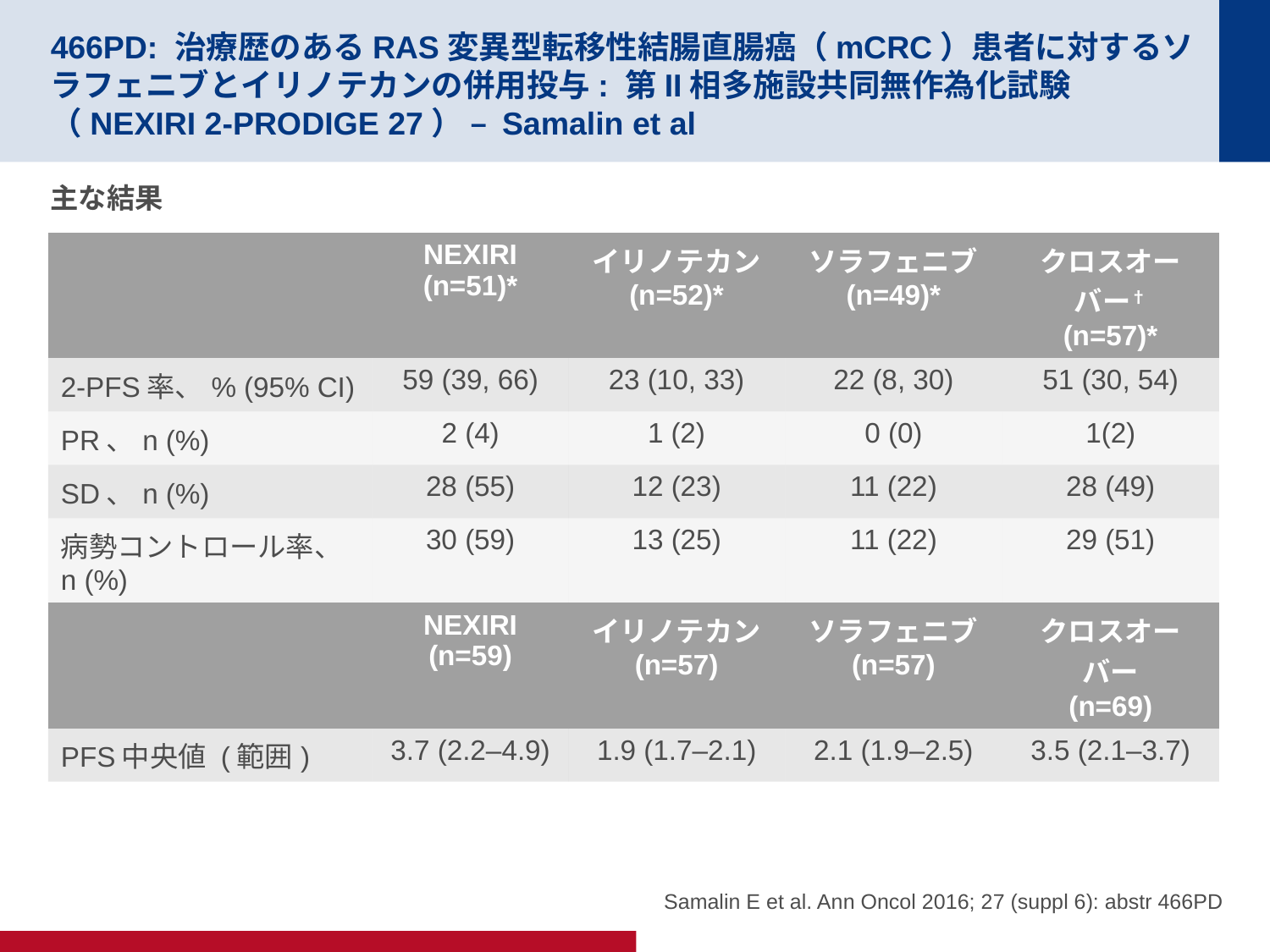

# 466PD: 治療歴のあるRAS変異型転移性結腸直腸癌（mCRC）患者に対するソラフェニブとイリノテカンの併用投与: 第II相多施設共同無作為化試験（NEXIRI 2-PRODIGE 27） – Samalin et al
主な結果

*評価不能症例: NEXIRI: 6例、イリノテカン: 4例、ソラフェニブ: 8例、クロスオーバー: 12例
†クロスオーバー症例 – 単剤療法でPDを認めたことにより、NEXIRI療法に移行した症例
|  | NEXIRI (n=51)\* | イリノテカン (n=52)\* | ソラフェニブ (n=49)\* | クロスオーバー† (n=57)\* |
| --- | --- | --- | --- | --- |
| 2-PFS率、% (95% CI) | 59 (39, 66) | 23 (10, 33) | 22 (8, 30) | 51 (30, 54) |
| PR、n (%) | 2 (4) | 1 (2) | 0 (0) | 1(2) |
| SD、n (%) | 28 (55) | 12 (23) | 11 (22) | 28 (49) |
| 病勢コントロール率、n (%) | 30 (59) | 13 (25) | 11 (22) | 29 (51) |
|  | NEXIRI (n=59) | イリノテカン (n=57) | ソラフェニブ (n=57) | クロスオーバー (n=69) |
| PFS中央値 (範囲) | 3.7 (2.2–4.9) | 1.9 (1.7–2.1) | 2.1 (1.9–2.5) | 3.5 (2.1–3.7) |
Samalin E et al. Ann Oncol 2016; 27 (suppl 6): abstr 466PD